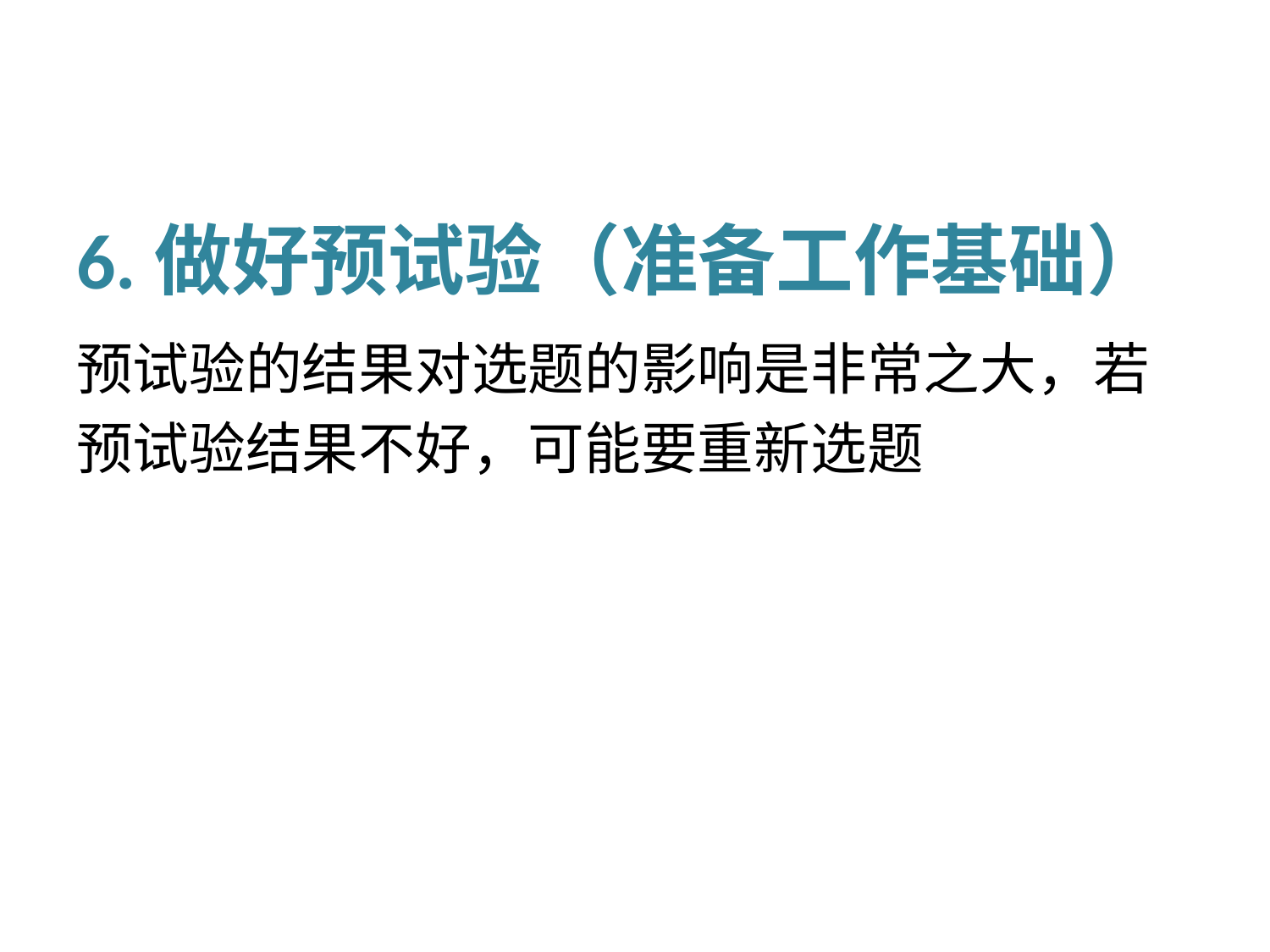

# 6.做好预试验（准备工作基础）
预试验的结果对选题的影响是非常之大，若
预试验结果不好，可能要重新选题